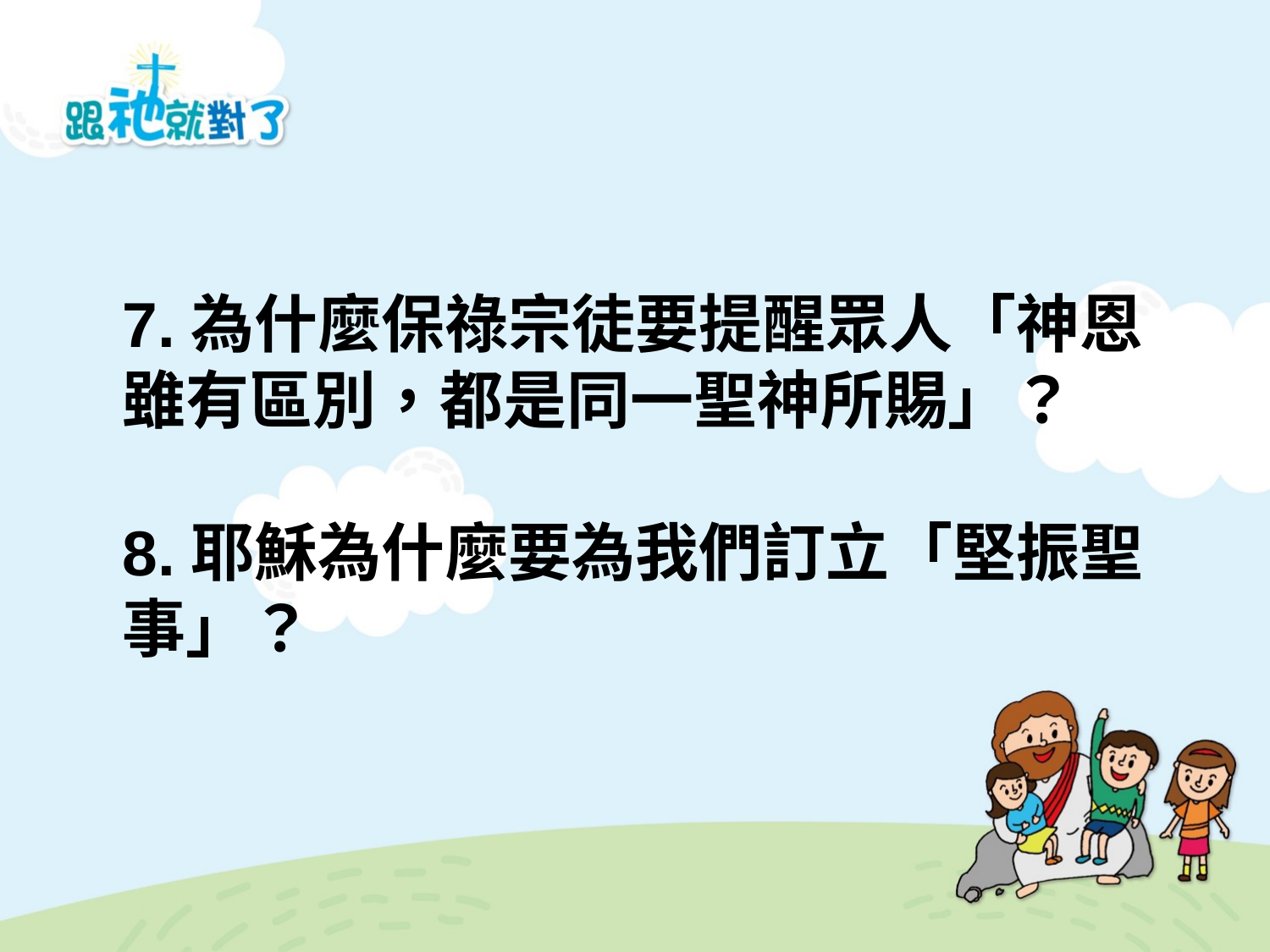

7.為什麼保祿宗徒要提醒眾人「神恩雖有區別，都是同一聖神所賜」？

8.耶穌為什麼要為我們訂立「堅振聖事」？